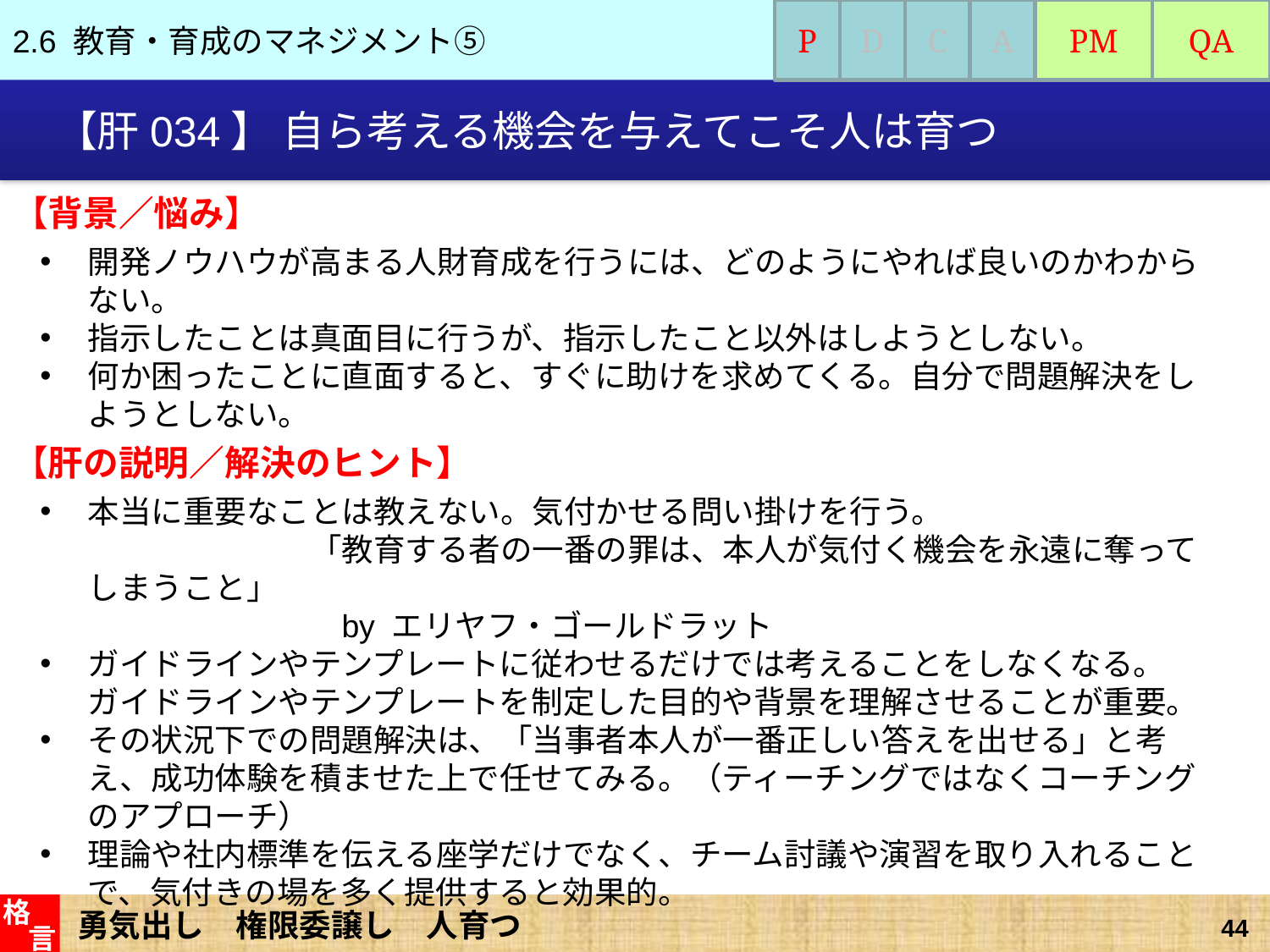

2.6 教育・育成のマネジメント⑤
P
D
C
A
PM
QA
# 【肝034】 自ら考える機会を与えてこそ人は育つ
【背景／悩み】
開発ノウハウが高まる人財育成を行うには、どのようにやれば良いのかわからない。
指示したことは真面目に行うが、指示したこと以外はしようとしない。
何か困ったことに直面すると、すぐに助けを求めてくる。自分で問題解決をしようとしない。
【肝の説明／解決のヒント】
本当に重要なことは教えない。気付かせる問い掛けを行う。			　　　「教育する者の一番の罪は、本人が気付く機会を永遠に奪ってしまうこと」									by エリヤフ・ゴールドラット
ガイドラインやテンプレートに従わせるだけでは考えることをしなくなる。
ガイドラインやテンプレートを制定した目的や背景を理解させることが重要。
その状況下での問題解決は、「当事者本人が一番正しい答えを出せる」と考え、成功体験を積ませた上で任せてみる。（ティーチングではなくコーチングのアプローチ）
理論や社内標準を伝える座学だけでなく、チーム討議や演習を取り入れることで、気付きの場を多く提供すると効果的。
勇気出し　権限委譲し　人育つ
格
言
44